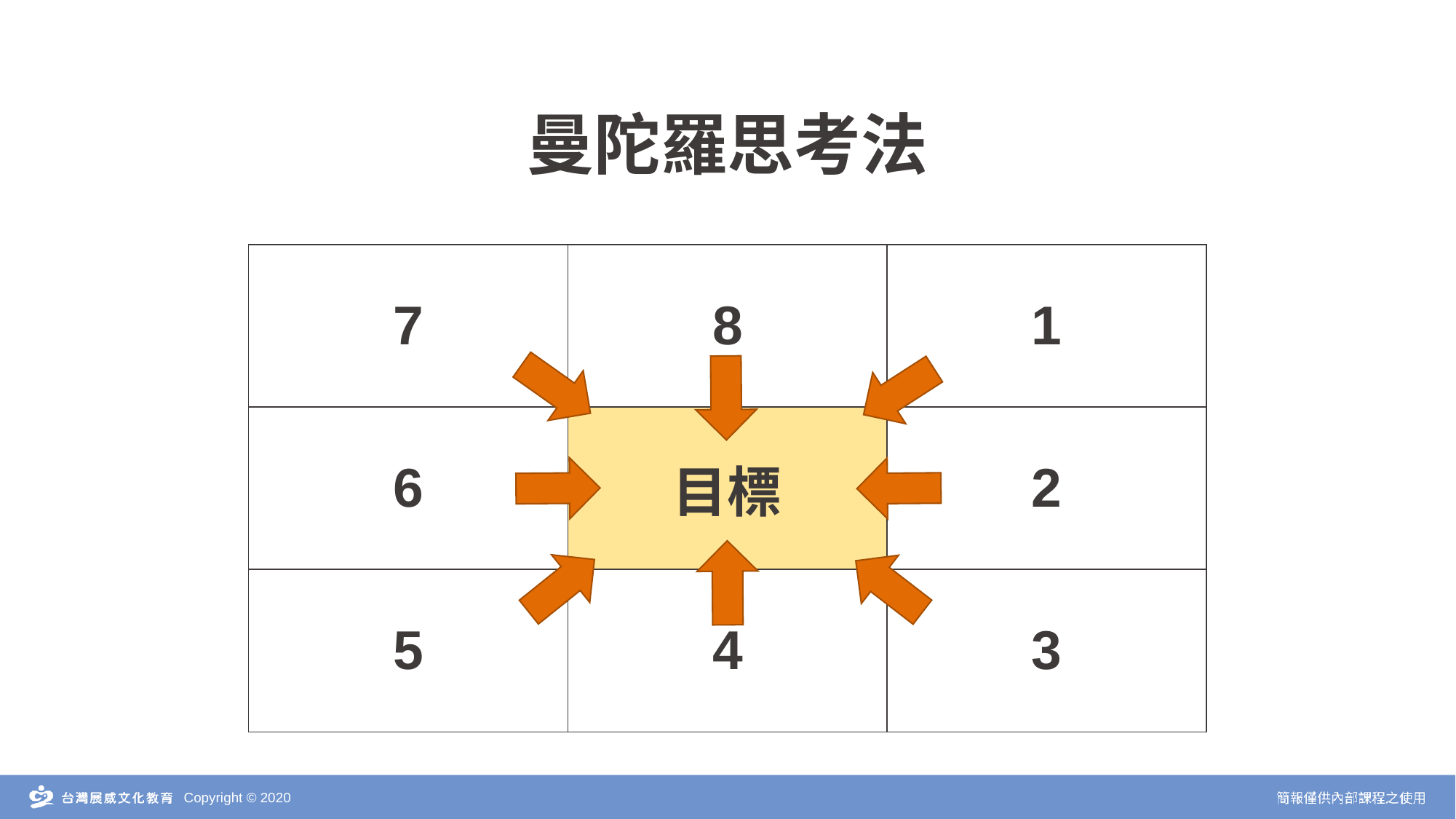

# 曼陀羅思考法
| 7 | 8 | 1 |
| --- | --- | --- |
| 6 | 目標 | 2 |
| 5 | 4 | 3 |